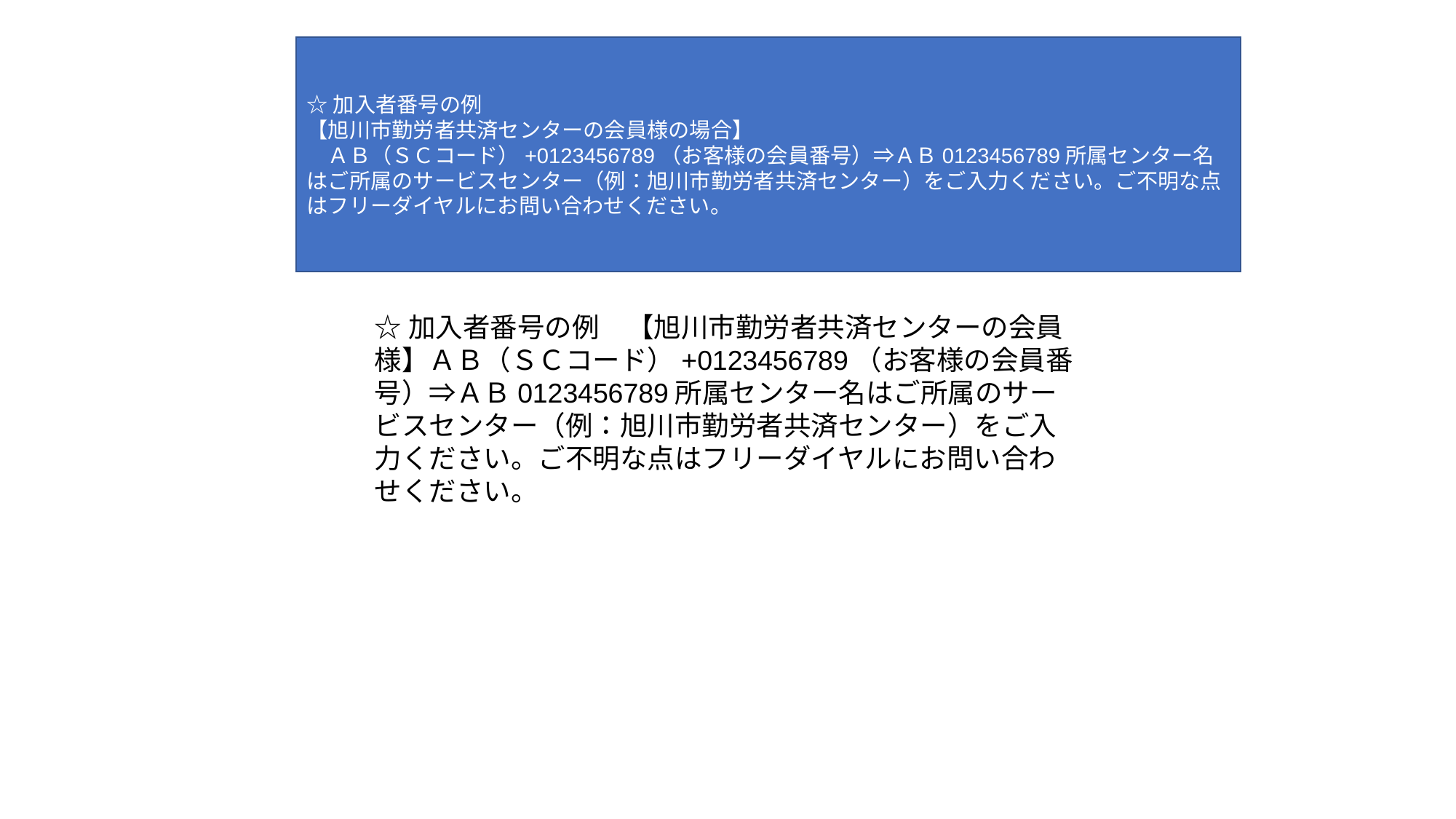

☆加入者番号の例
【旭川市勤労者共済センターの会員様の場合】
　ＡＢ（ＳＣコード）+0123456789（お客様の会員番号）⇒ＡＢ0123456789所属センター名はご所属のサービスセンター（例：旭川市勤労者共済センター）をご入力ください。ご不明な点はフリーダイヤルにお問い合わせください。
☆加入者番号の例　【旭川市勤労者共済センターの会員様】ＡＢ（ＳＣコード）+0123456789（お客様の会員番号）⇒ＡＢ0123456789所属センター名はご所属のサービスセンター（例：旭川市勤労者共済センター）をご入力ください。ご不明な点はフリーダイヤルにお問い合わせください。